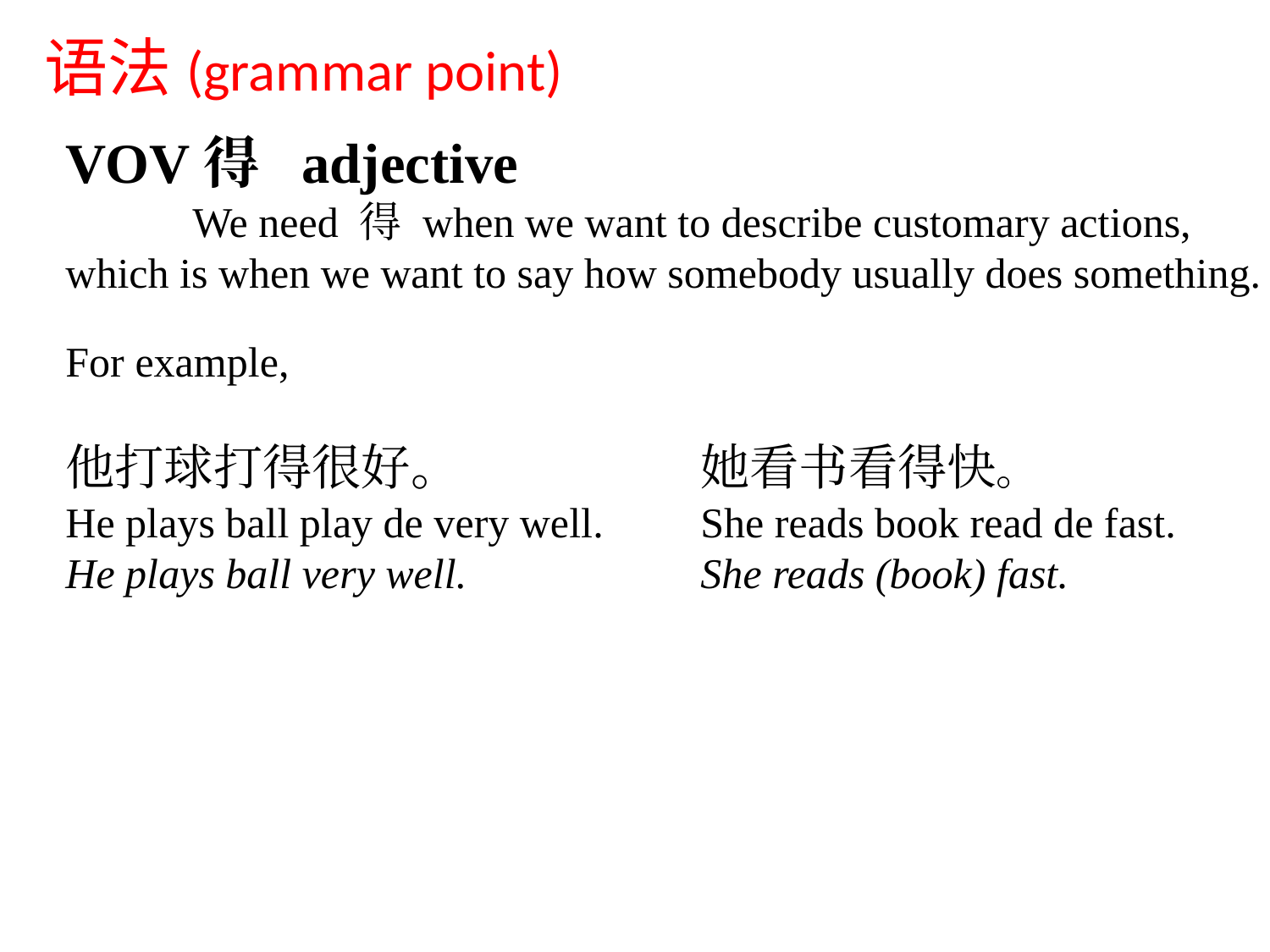

语法(grammar point)
VOV得  adjective
	We need 得 when we want to describe customary actions,
which is when we want to say how somebody usually does something.

For example,

他打球打得很好。		她看书看得快。
He plays ball play de very well.	She reads book read de fast.
He plays ball very well.		She reads (book) fast.